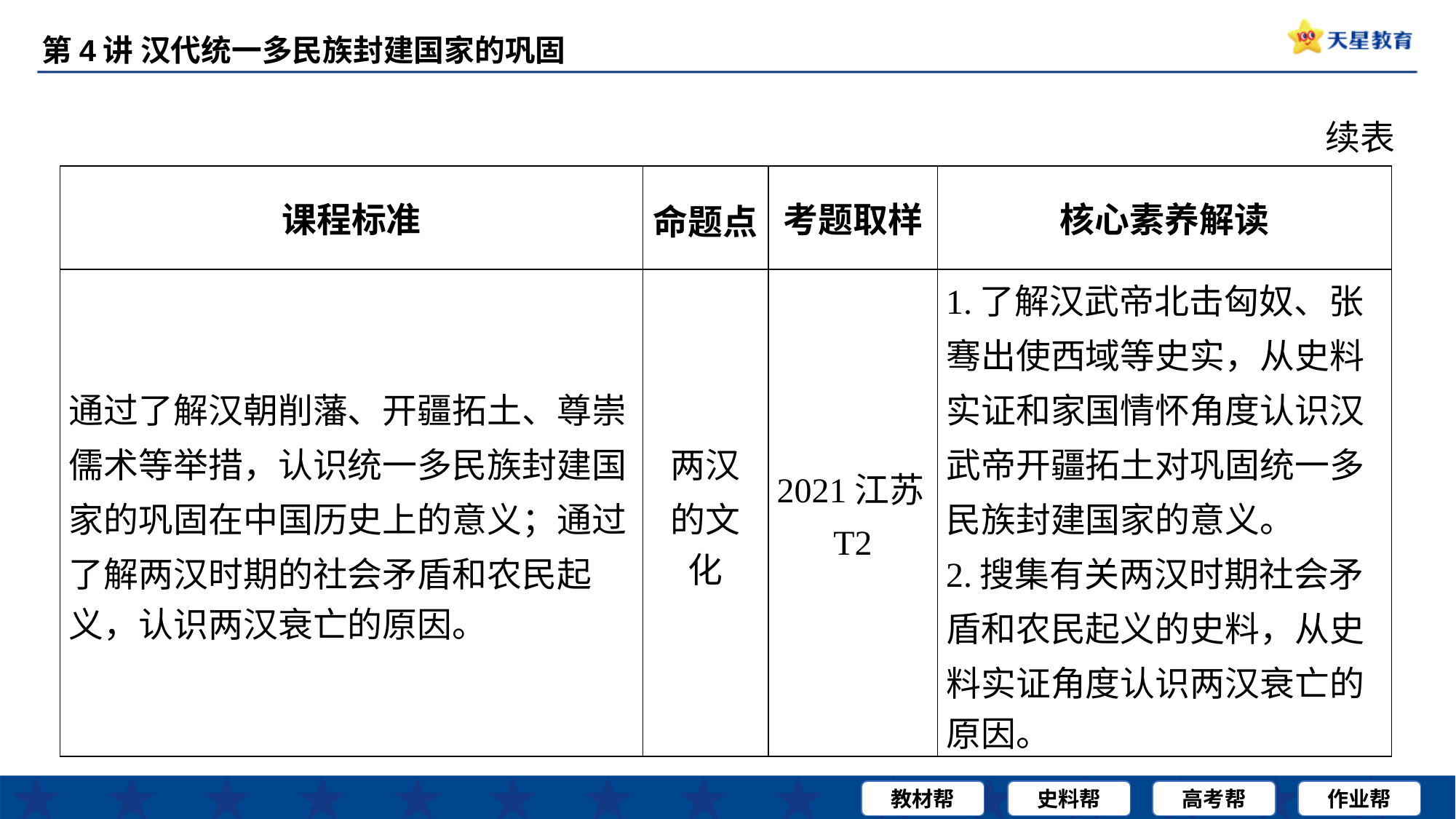

续表
| 课程标准 | 命题点 | 考题取样 | 核心素养解读 |
| --- | --- | --- | --- |
| 通过了解汉朝削藩、开疆拓土、尊崇 儒术等举措，认识统一多民族封建国 家的巩固在中国历史上的意义；通过 了解两汉时期的社会矛盾和农民起 义，认识两汉衰亡的原因。 | 两汉 的文 化 | 2021江苏T2 | 1.了解汉武帝北击匈奴、张 骞出使西域等史实，从史料 实证和家国情怀角度认识汉 武帝开疆拓土对巩固统一多 民族封建国家的意义。 2.搜集有关两汉时期社会矛 盾和农民起义的史料，从史 料实证角度认识两汉衰亡的 原因。 |